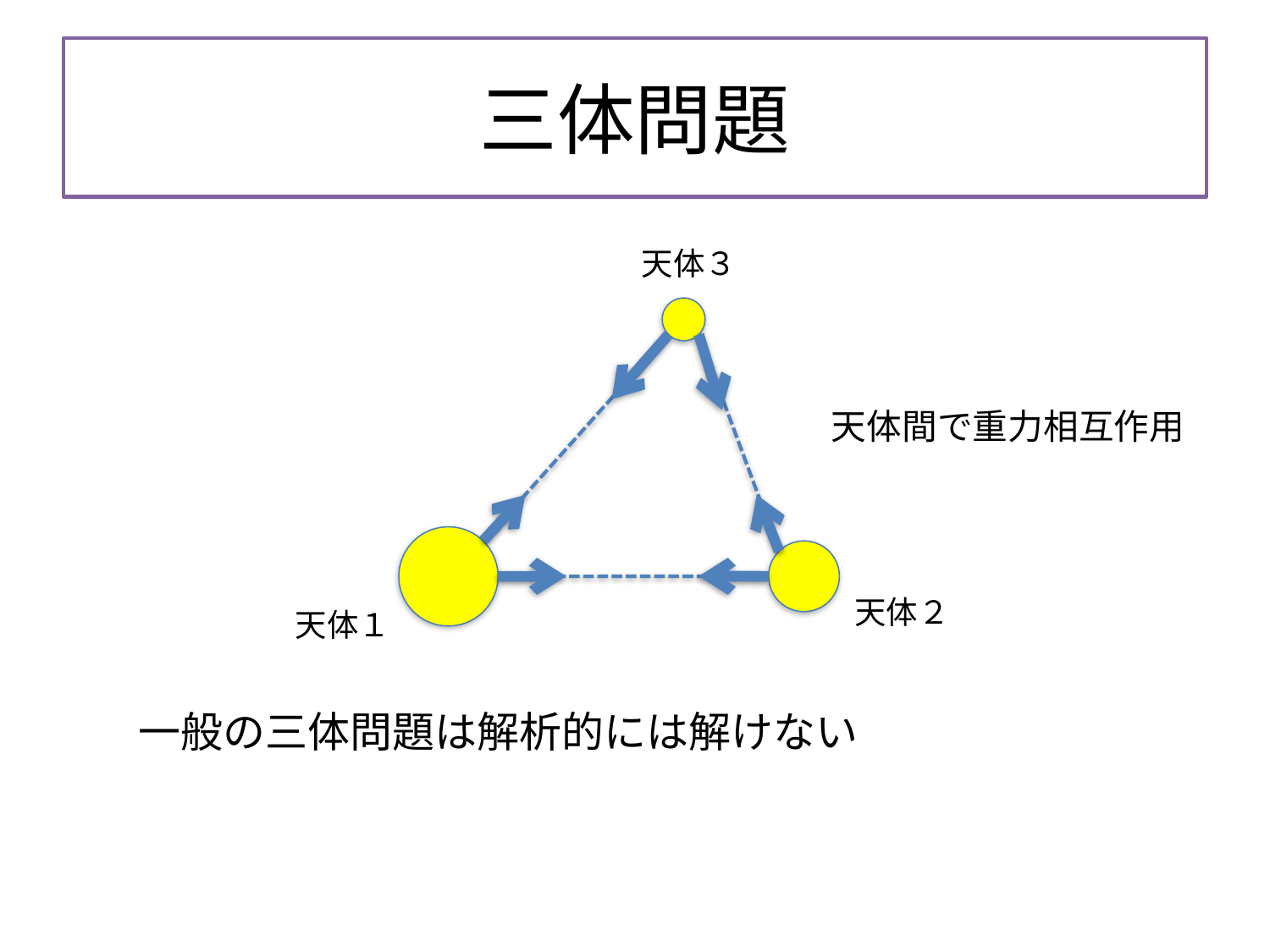

# 三体問題
天体３

天体間で重力相互作用

天体２
天体１
一般の三体問題は解析的には解けない